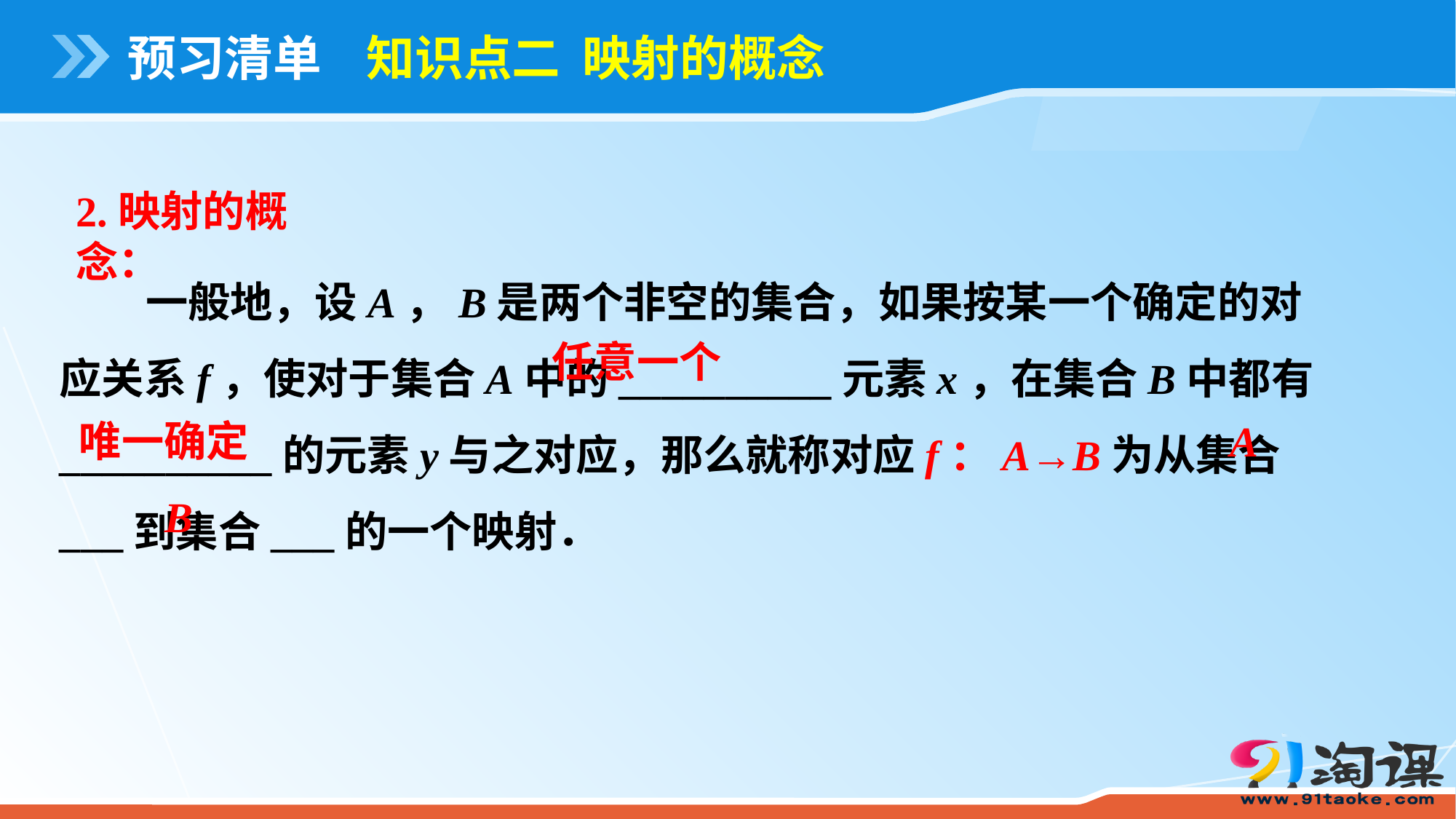

# 预习清单    知识点二  映射的概念
2.映射的概念：
一般地，设A，B是两个非空的集合，如果按某一个确定的对应关系f，使对于集合A中的__________元素x，在集合B中都有__________的元素y与之对应，那么就称对应f：A→B为从集合___到集合___的一个映射．
任意一个
唯一确定
A
B